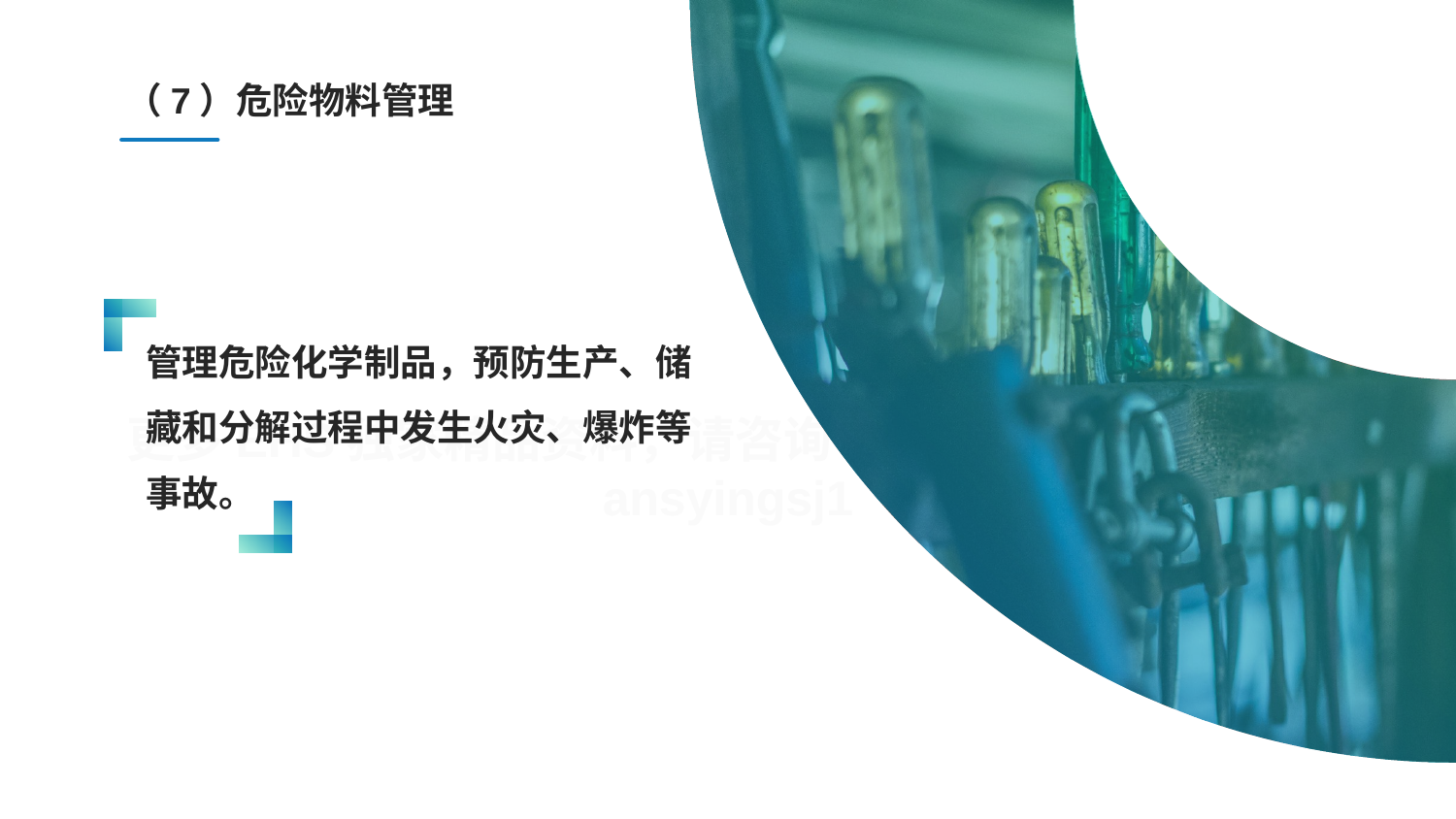

（7）危险物料管理

管理危险化学制品，预防生产、储藏和分解过程中发生火灾、爆炸等事故。